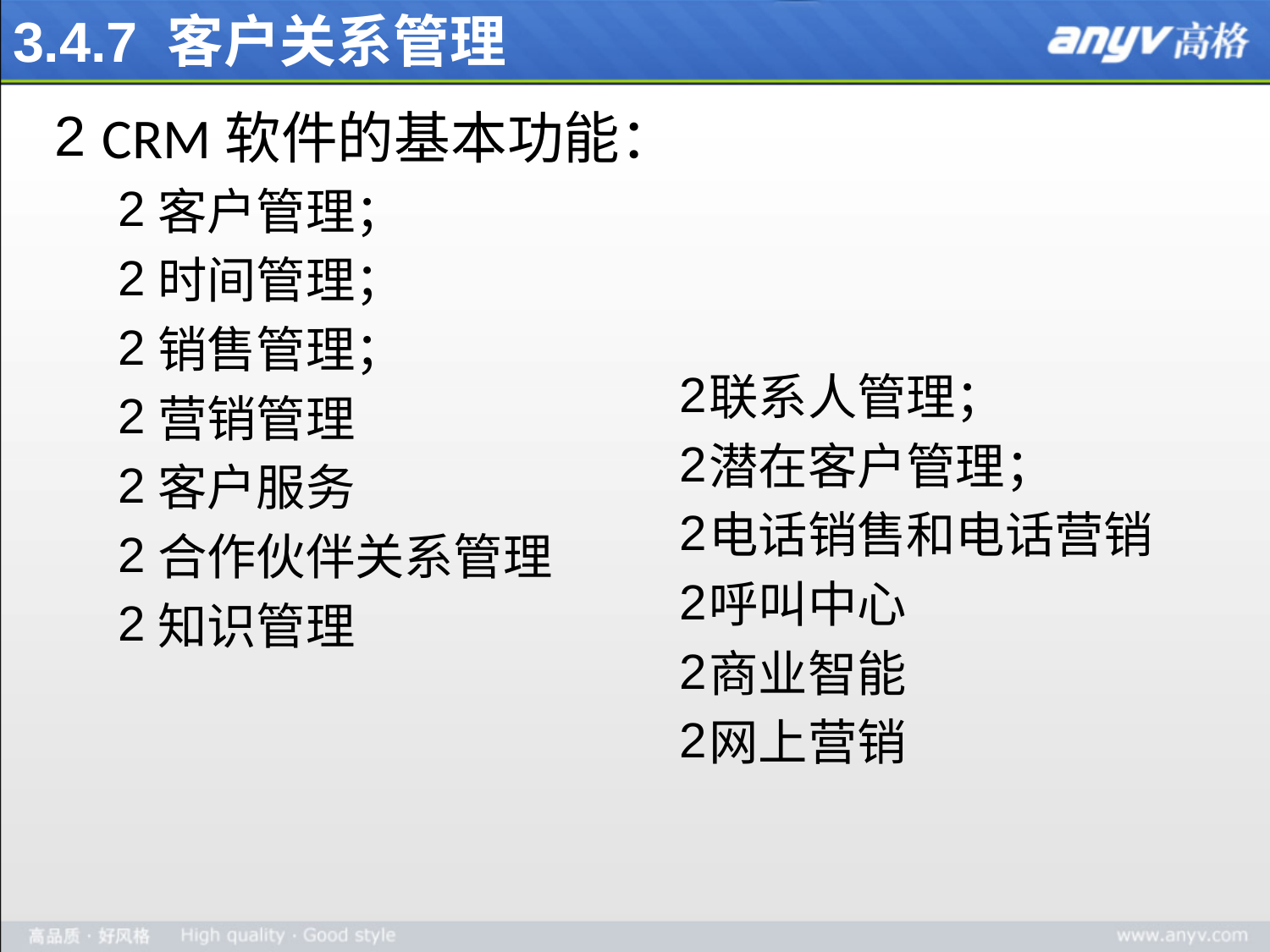

# 3.4.7 客户关系管理
CRM软件的基本功能：
客户管理；
时间管理；
销售管理；
营销管理
客户服务
合作伙伴关系管理
知识管理
联系人管理；
潜在客户管理；
电话销售和电话营销
呼叫中心
商业智能
网上营销